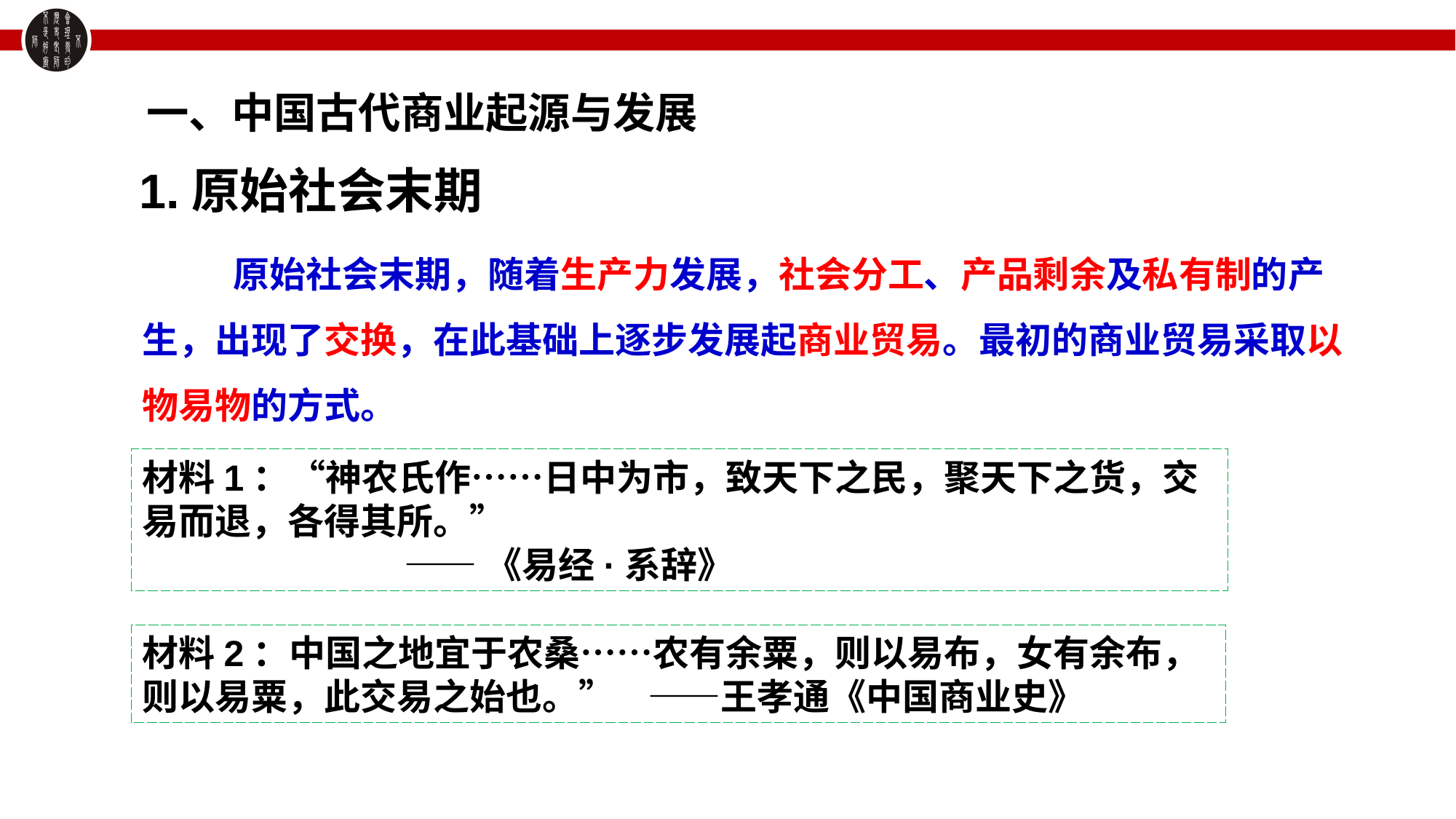

一、中国古代商业起源与发展
1.原始社会末期
          原始社会末期，随着生产力发展，社会分工、产品剩余及私有制的产生，出现了交换，在此基础上逐步发展起商业贸易。最初的商业贸易采取以物易物的方式。
材料1：“神农氏作……日中为市，致天下之民，聚天下之货，交易而退，各得其所。”
                                ——《易经·系辞》
材料2：中国之地宜于农桑……农有余粟，则以易布，女有余布，则以易粟，此交易之始也。”    ——王孝通《中国商业史》